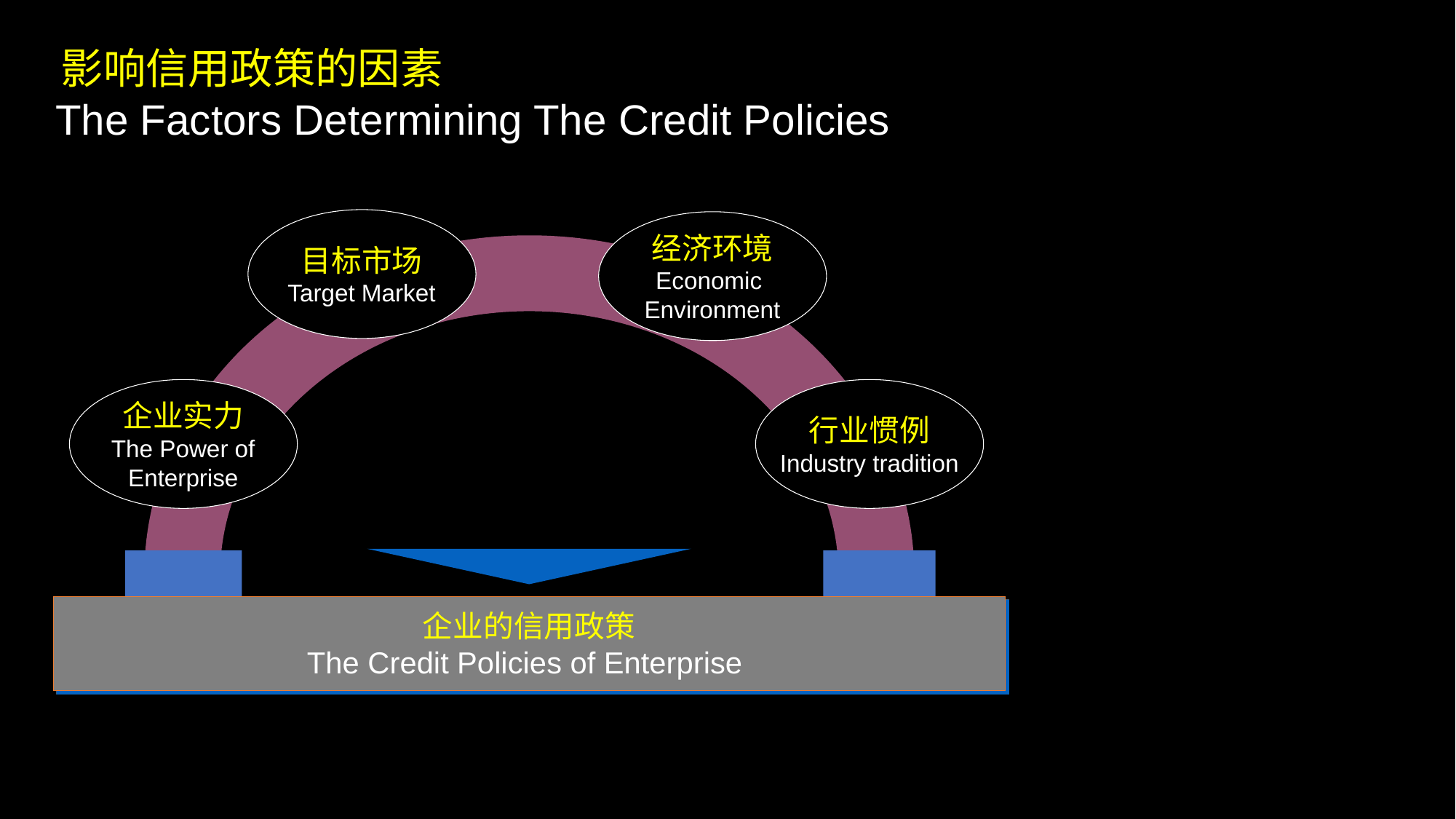

影响信用政策的因素
  The Factors Determining The Credit Policies

经济环境
Economic
Environment
目标市场
Target Market

企业实力
The Power of Enterprise
行业惯例
Industry tradition

企业的信用政策
The Credit Policies of Enterprise